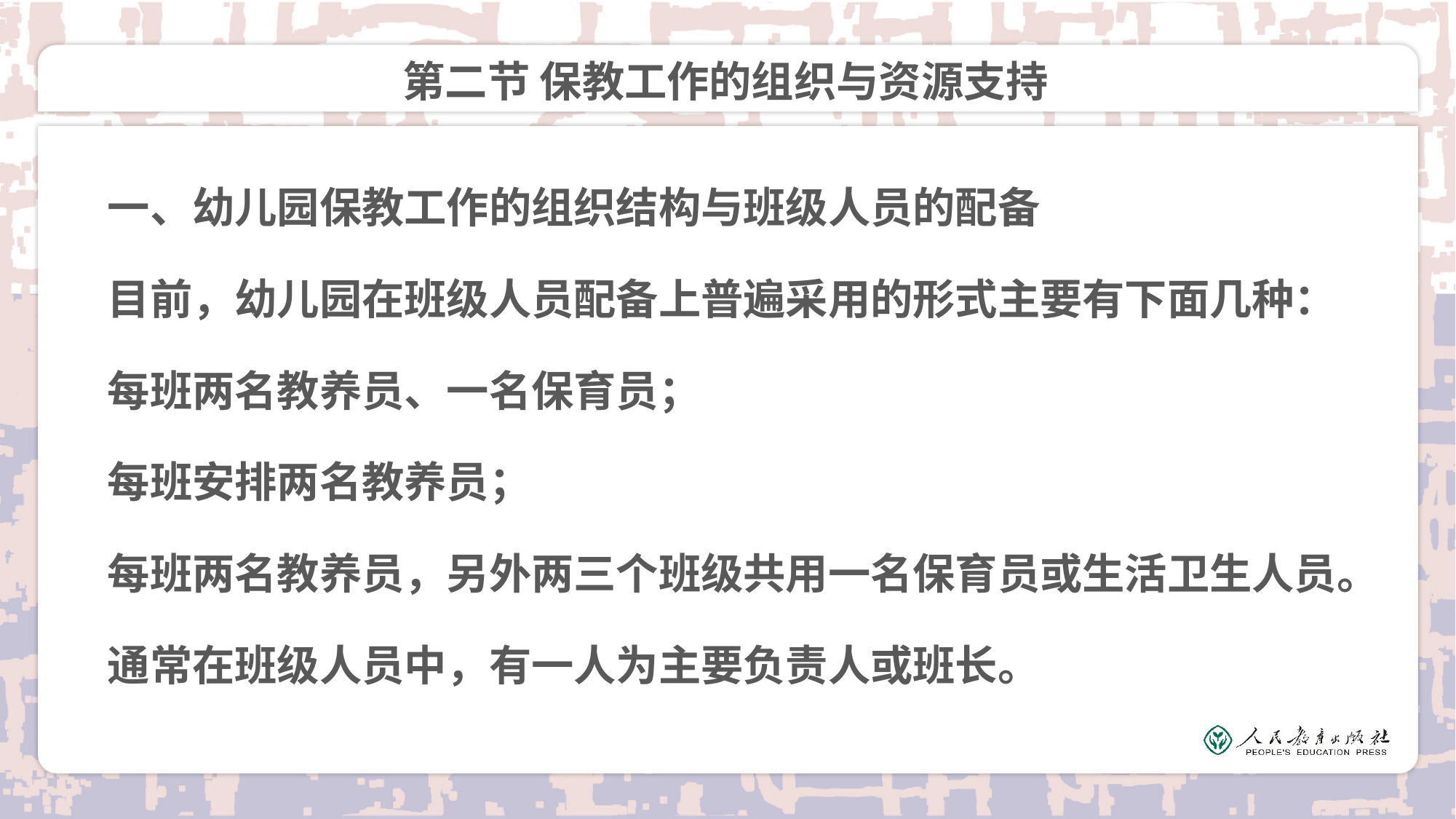

# 第二节 保教工作的组织与资源支持
一、幼儿园保教工作的组织结构与班级人员的配备
目前，幼儿园在班级人员配备上普遍采用的形式主要有下面几种：
每班两名教养员、一名保育员；
每班安排两名教养员；
每班两名教养员，另外两三个班级共用一名保育员或生活卫生人员。
通常在班级人员中，有一人为主要负责人或班长。